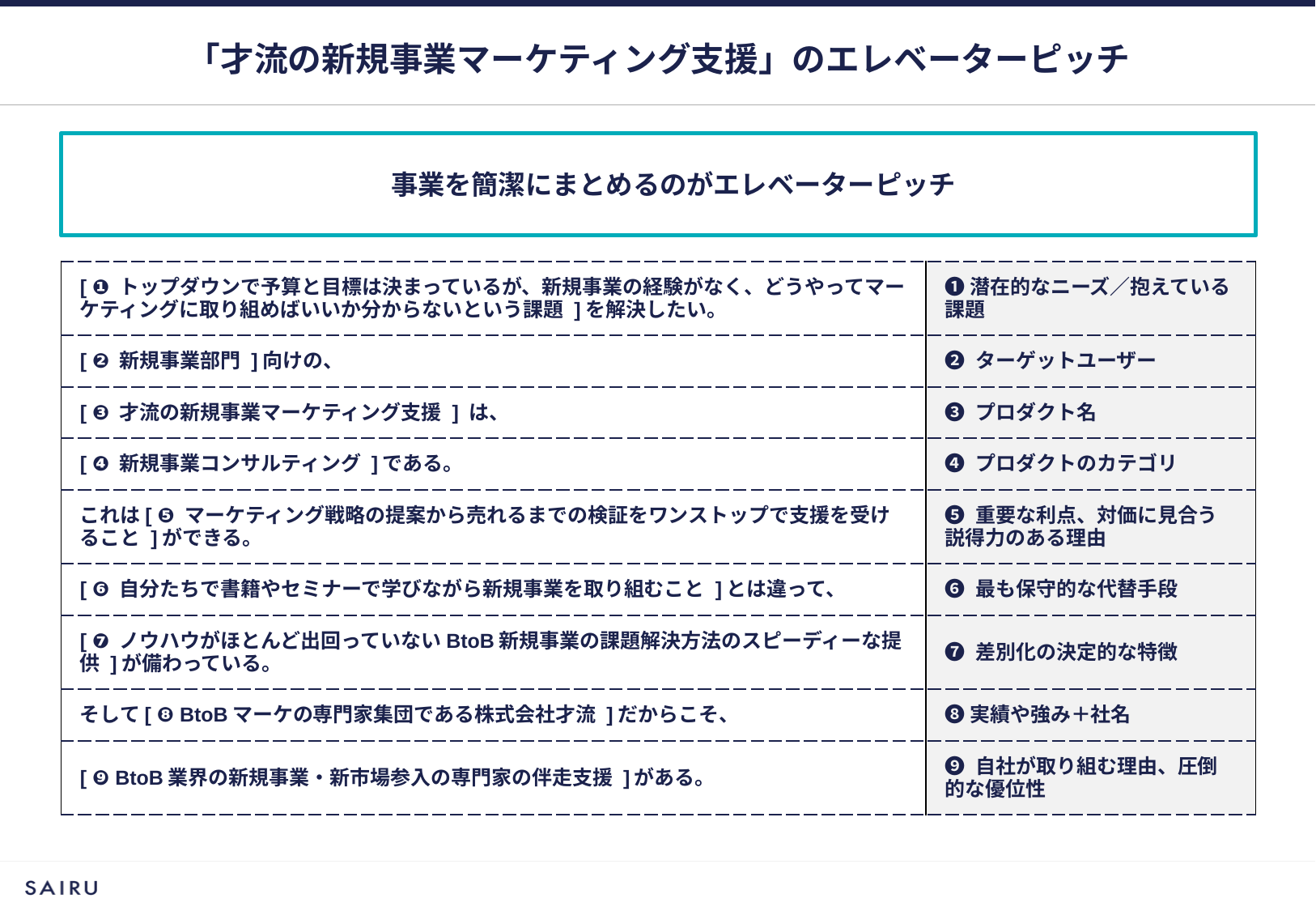

# 「才流の新規事業マーケティング支援」のエレベーターピッチ
事業を簡潔にまとめるのがエレベーターピッチ
| [ ❶ トップダウンで予算と目標は決まっているが、新規事業の経験がなく、どうやってマーケティングに取り組めばいいか分からないという課題 ]を解決したい。 | ❶潜在的なニーズ／抱えている課題 |
| --- | --- |
| [ ❷ 新規事業部門 ]向けの、 | ❷ ターゲットユーザー |
| [ ❸ 才流の新規事業マーケティング支援 ] は、 | ❸ プロダクト名 |
| [ ❹ 新規事業コンサルティング ]である。 | ❹ プロダクトのカテゴリ |
| これは[ ❺ マーケティング戦略の提案から売れるまでの検証をワンストップで支援を受けること ]ができる。 | ❺ 重要な利点、対価に見合う説得力のある理由 |
| [ ❻ 自分たちで書籍やセミナーで学びながら新規事業を取り組むこと ]とは違って、 | ❻ 最も保守的な代替手段 |
| [ ❼ ノウハウがほとんど出回っていないBtoB新規事業の課題解決方法のスピーディーな提供 ]が備わっている。 | ❼ 差別化の決定的な特徴 |
| そして[ ❽ BtoBマーケの専門家集団である株式会社才流 ]だからこそ、 | ❽実績や強み＋社名 |
| [ ❾ BtoB業界の新規事業・新市場参入の専門家の伴走支援 ]がある。 | ❾ 自社が取り組む理由、圧倒的な優位性 |